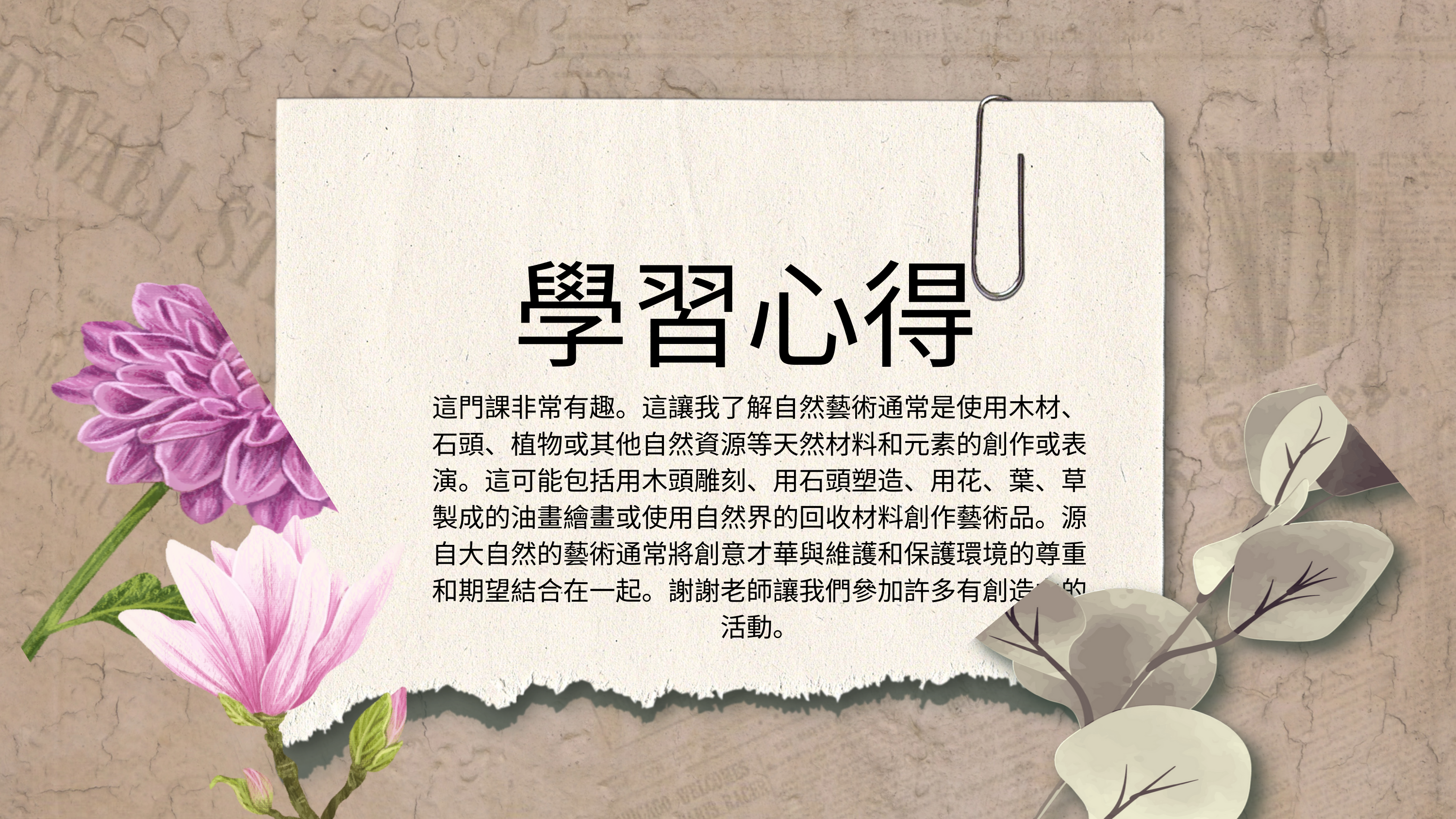

學習心得

這門課非常有趣。這讓我了解自然藝術通常是使用木材、石頭、植物或其他自然資源等天然材料和元素的創作或表演。這可能包括用木頭雕刻、用石頭塑造、用花、葉、草製成的油畫繪畫或使用自然界的回收材料創作藝術品。源自大自然的藝術通常將創意才華與維護和保護環境的尊重和期望結合在一起。謝謝老師讓我們參加許多有創造力的活動。